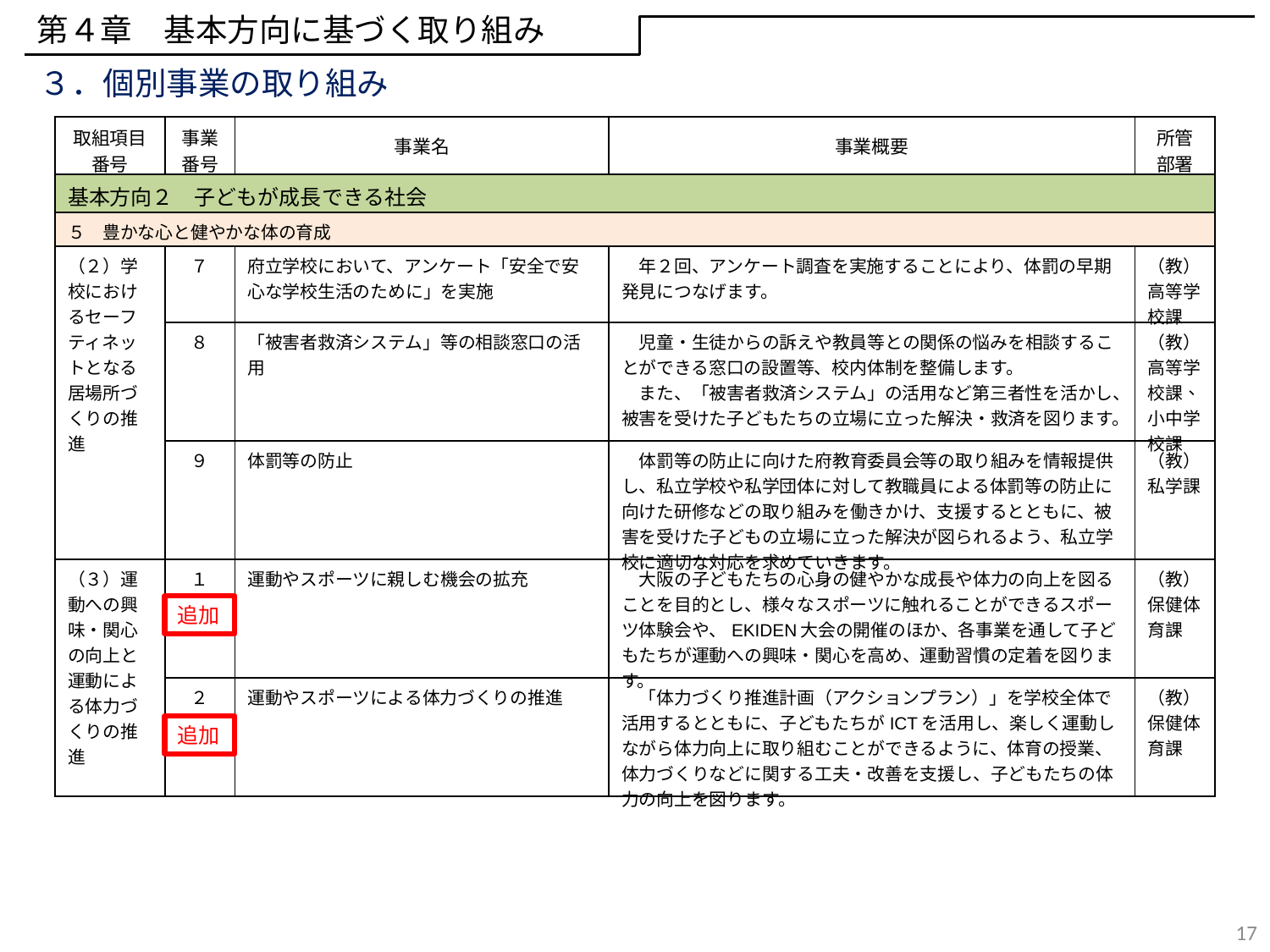

第４章　基本方向に基づく取り組み
３．個別事業の取り組み
| 取組項目 番号 | 事業 番号 | 事業名 | 事業概要 | 所管 部署 |
| --- | --- | --- | --- | --- |
| 基本方向２　子どもが成長できる社会 |  |  |  |  |
| ５　豊かな心と健やかな体の育成 |  |  |  |  |
| （２）学校におけるセーフティネットとなる居場所づくりの推進 | ７ | 府立学校において、アンケート「安全で安心な学校生活のために」を実施 | 年２回、アンケート調査を実施することにより、体罰の早期発見につなげます。 | （教）高等学校課 |
|  | ８ | 「被害者救済システム」等の相談窓口の活用 | 児童・生徒からの訴えや教員等との関係の悩みを相談することができる窓口の設置等、校内体制を整備します。 　また、「被害者救済システム」の活用など第三者性を活かし、被害を受けた子どもたちの立場に立った解決・救済を図ります。 | （教）高等学校課、小中学校課 |
|  | ９ | 体罰等の防止 | 体罰等の防止に向けた府教育委員会等の取り組みを情報提供し、私立学校や私学団体に対して教職員による体罰等の防止に向けた研修などの取り組みを働きかけ、支援するとともに、被害を受けた子どもの立場に立った解決が図られるよう、私立学校に適切な対応を求めていきます。 | （教）私学課 |
| （３）運動への興味・関心の向上と運動による体力づくりの推進 | １ | 運動やスポーツに親しむ機会の拡充 | 大阪の子どもたちの心身の健やかな成長や体力の向上を図ることを目的とし、様々なスポーツに触れることができるスポーツ体験会や、EKIDEN大会の開催のほか、各事業を通して子どもたちが運動への興味・関心を高め、運動習慣の定着を図ります。 | （教）保健体育課 |
|  | ２ | 運動やスポーツによる体力づくりの推進 | 「体力づくり推進計画（アクションプラン）」を学校全体で活用するとともに、子どもたちがICTを活用し、楽しく運動しながら体力向上に取り組むことができるように、体育の授業、体力づくりなどに関する工夫・改善を支援し、子どもたちの体力の向上を図ります。 | （教）保健体育課 |
追加
追加
17